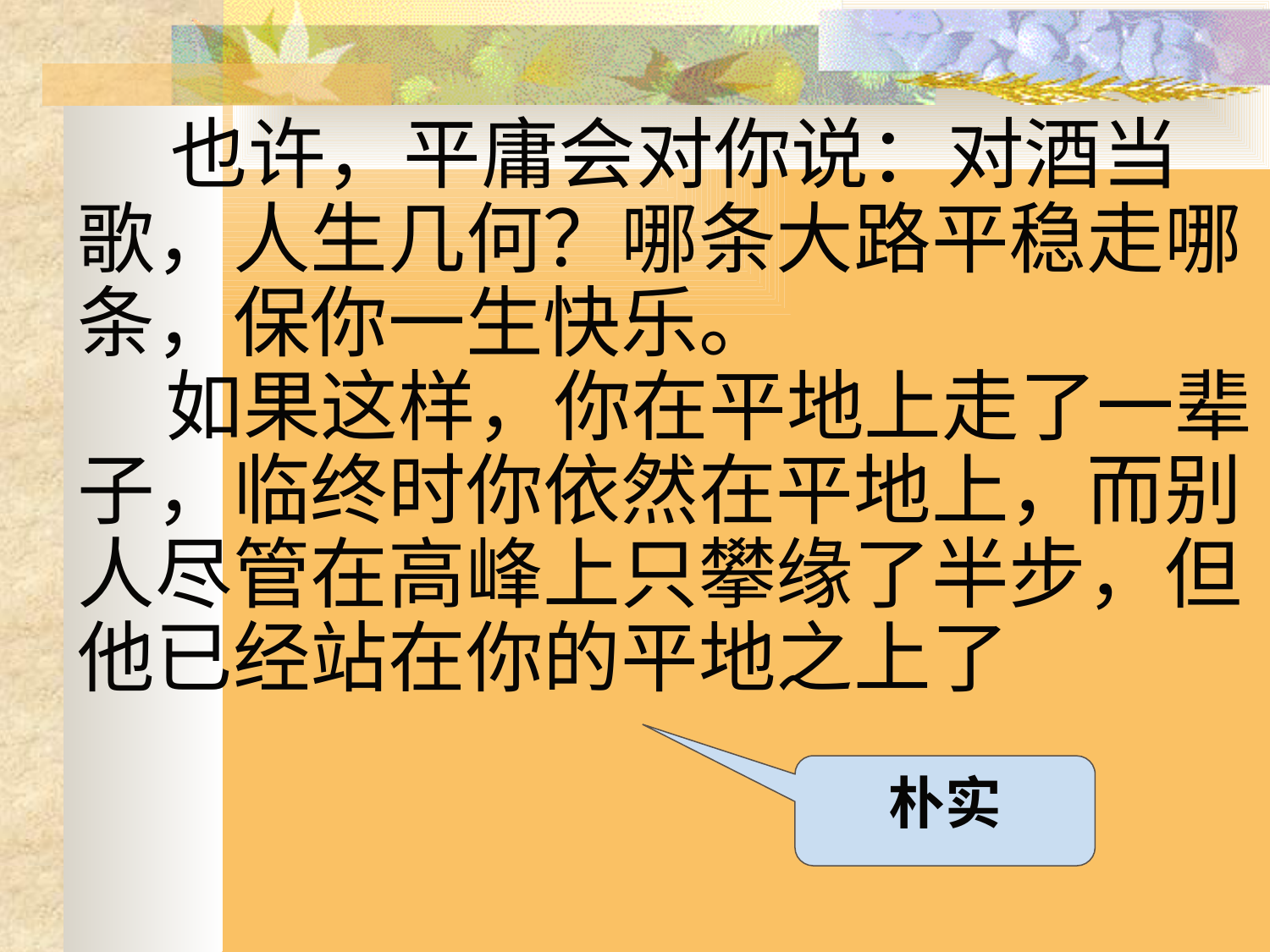

也许，平庸会对你说：对酒当歌，人生几何？哪条大路平稳走哪条，保你一生快乐。
    如果这样，你在平地上走了一辈子，临终时你依然在平地上，而别人尽管在高峰上只攀缘了半步，但他已经站在你的平地之上了
朴实